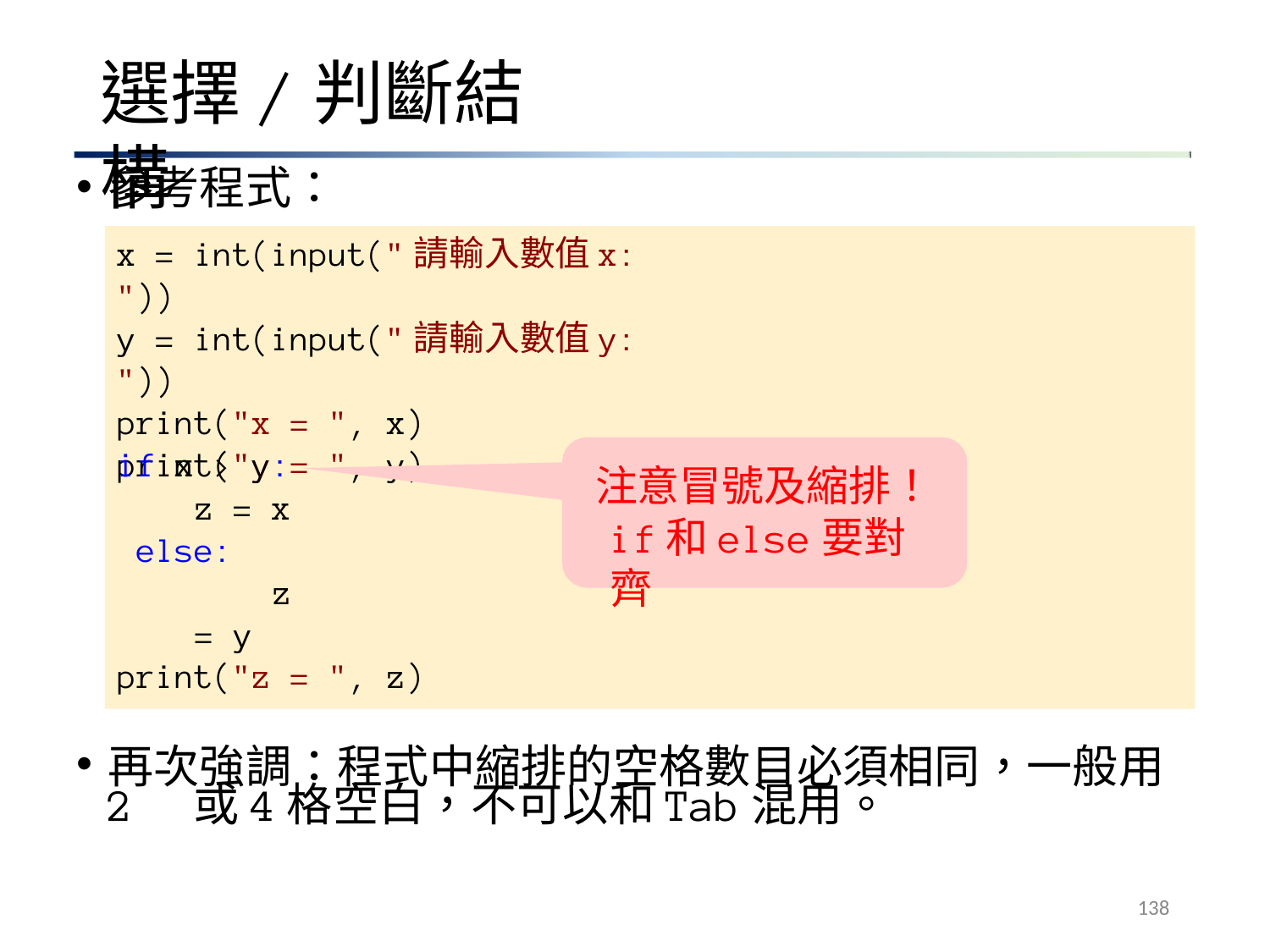

# 選擇/判斷結構
參考程式：
x = int(input("請輸入數值x: "))
y = int(input("請輸入數值y: "))
print("x = ", x)
print("y = ", y)

if x > y:
z = x  else:
z = y
注意冒號及縮排！
if和else要對齊
print("z = ", z)

再次強調：程式中縮排的空格數目必須相同，一般用2  或4格空白，不可以和Tab混用。
138